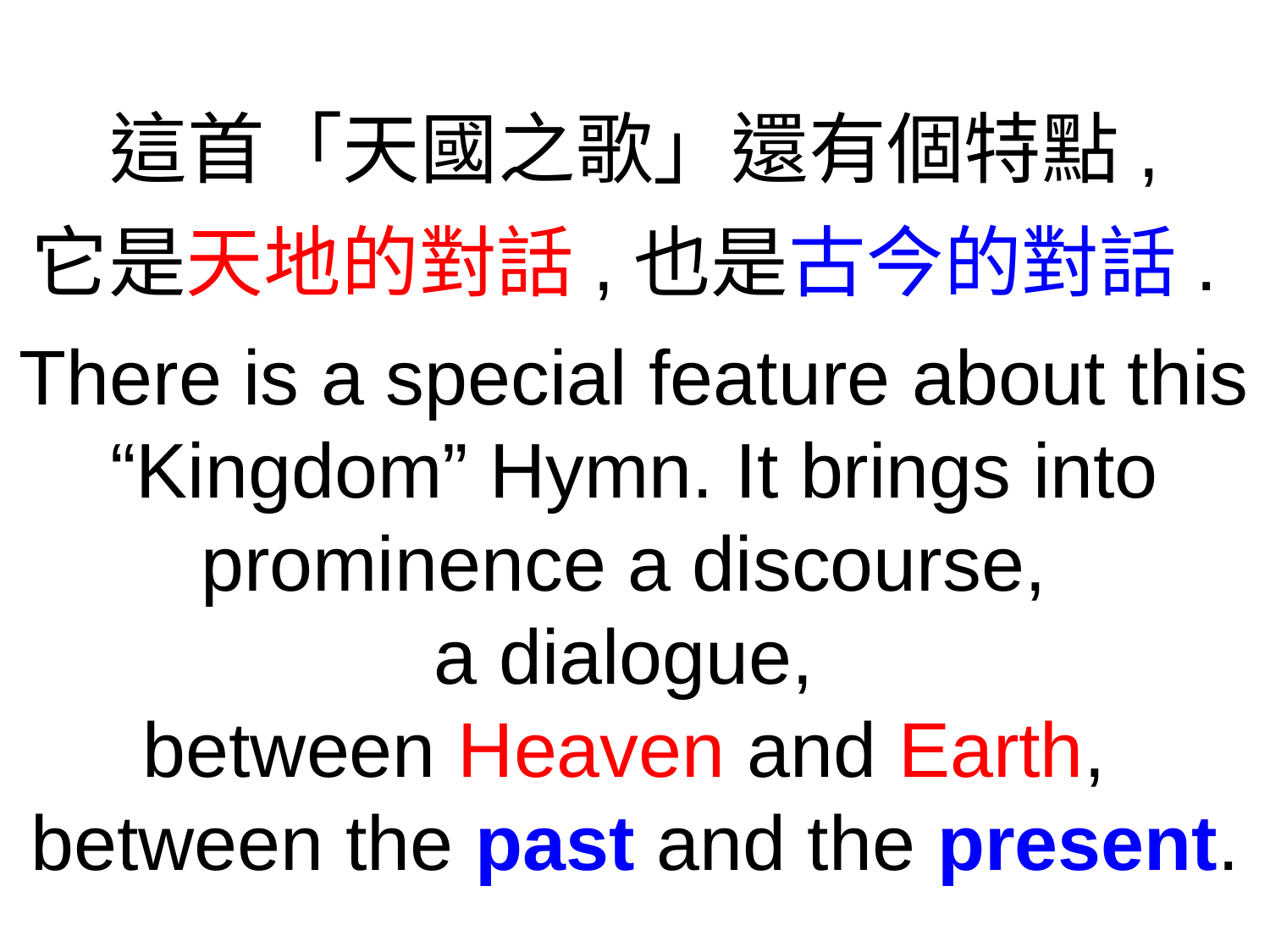

這首「天國之歌」還有個特點,
它是天地的對話,也是古今的對話.
There is a special feature about this “Kingdom” Hymn. It brings into prominence a discourse,
a dialogue,
between Heaven and Earth,
between the past and the present.